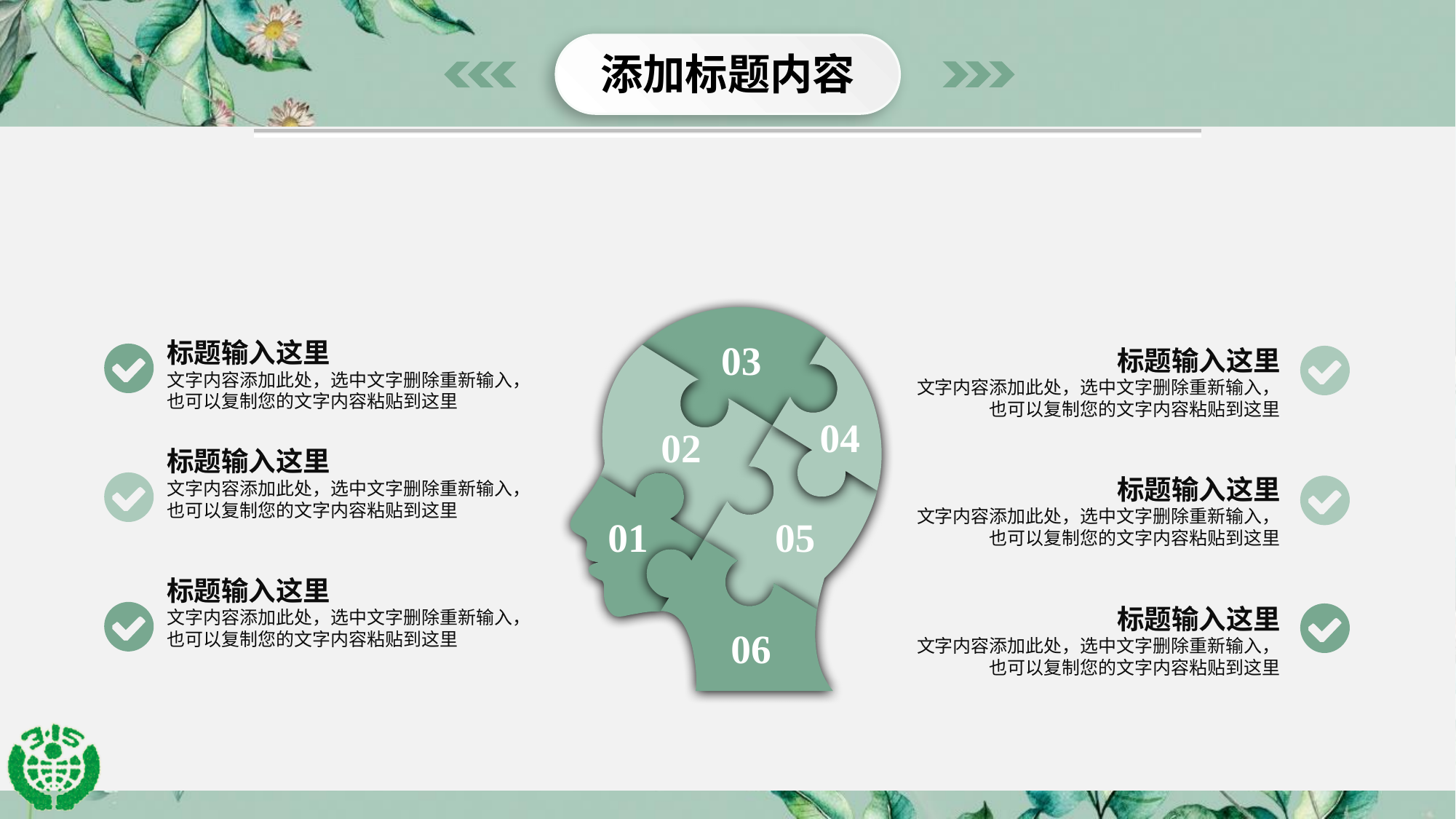

添加标题内容

03
标题输入这里
文字内容添加此处，选中文字删除重新输入，也可以复制您的文字内容粘贴到这里

标题输入这里
文字内容添加此处，选中文字删除重新输入，也可以复制您的文字内容粘贴到这里

04
02

标题输入这里
文字内容添加此处，选中文字删除重新输入，也可以复制您的文字内容粘贴到这里

标题输入这里
文字内容添加此处，选中文字删除重新输入，也可以复制您的文字内容粘贴到这里

01
05

标题输入这里
文字内容添加此处，选中文字删除重新输入，也可以复制您的文字内容粘贴到这里

标题输入这里
文字内容添加此处，选中文字删除重新输入，也可以复制您的文字内容粘贴到这里

06